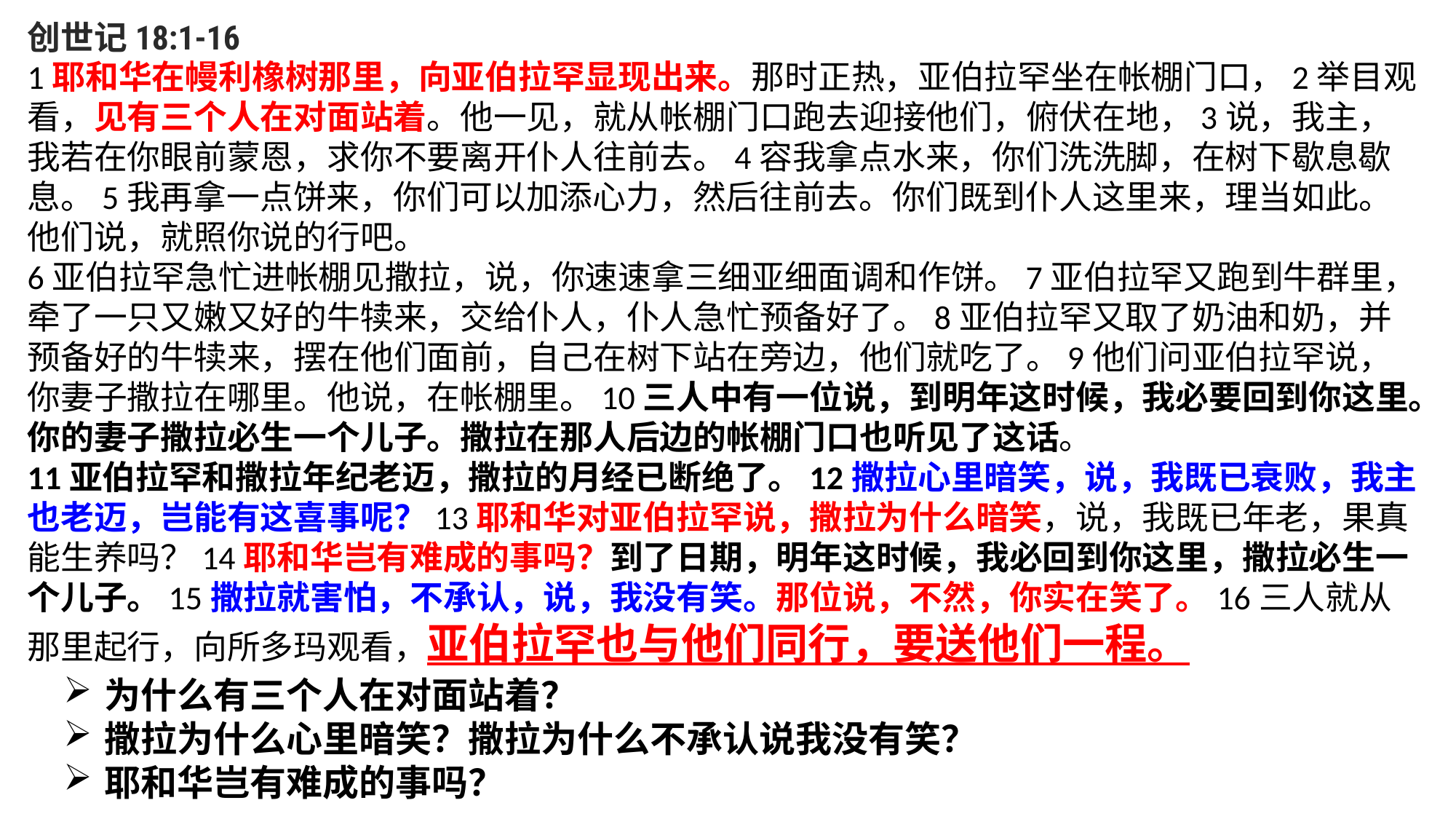

创世记18:1-16
1耶和华在幔利橡树那里，向亚伯拉罕显现出来。那时正热，亚伯拉罕坐在帐棚门口，2举目观看，见有三个人在对面站着。他一见，就从帐棚门口跑去迎接他们，俯伏在地，3说，我主，我若在你眼前蒙恩，求你不要离开仆人往前去。4容我拿点水来，你们洗洗脚，在树下歇息歇息。5我再拿一点饼来，你们可以加添心力，然后往前去。你们既到仆人这里来，理当如此。他们说，就照你说的行吧。
6亚伯拉罕急忙进帐棚见撒拉，说，你速速拿三细亚细面调和作饼。7亚伯拉罕又跑到牛群里，牵了一只又嫩又好的牛犊来，交给仆人，仆人急忙预备好了。8亚伯拉罕又取了奶油和奶，并预备好的牛犊来，摆在他们面前，自己在树下站在旁边，他们就吃了。9他们问亚伯拉罕说，你妻子撒拉在哪里。他说，在帐棚里。10三人中有一位说，到明年这时候，我必要回到你这里。你的妻子撒拉必生一个儿子。撒拉在那人后边的帐棚门口也听见了这话。
11亚伯拉罕和撒拉年纪老迈，撒拉的月经已断绝了。12撒拉心里暗笑，说，我既已衰败，我主也老迈，岂能有这喜事呢？13耶和华对亚伯拉罕说，撒拉为什么暗笑，说，我既已年老，果真能生养吗？14耶和华岂有难成的事吗？到了日期，明年这时候，我必回到你这里，撒拉必生一个儿子。15撒拉就害怕，不承认，说，我没有笑。那位说，不然，你实在笑了。16三人就从那里起行，向所多玛观看，亚伯拉罕也与他们同行，要送他们一程。
为什么有三个人在对面站着？
撒拉为什么心里暗笑？撒拉为什么不承认说我没有笑？
耶和华岂有难成的事吗？